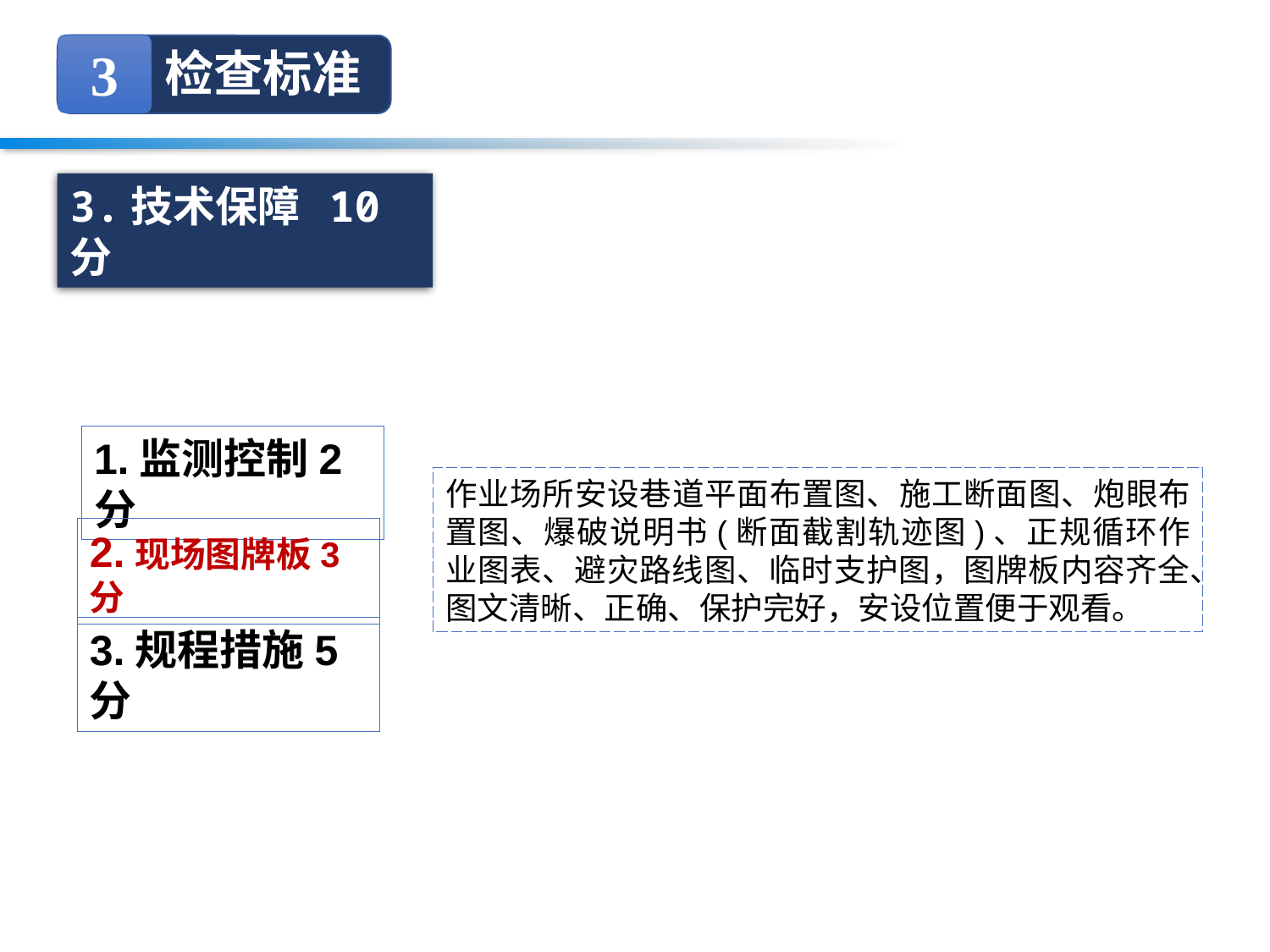

3

检查标准

3.技术保障  10分
1.监测控制2分
作业场所安设巷道平面布置图、施工断面图、炮眼布置图、爆破说明书(断面截割轨迹图)、正规循环作业图表、避灾路线图、临时支护图，图牌板内容齐全、图文清晰、正确、保护完好，安设位置便于观看。
2.现场图牌板3分
3.规程措施5分